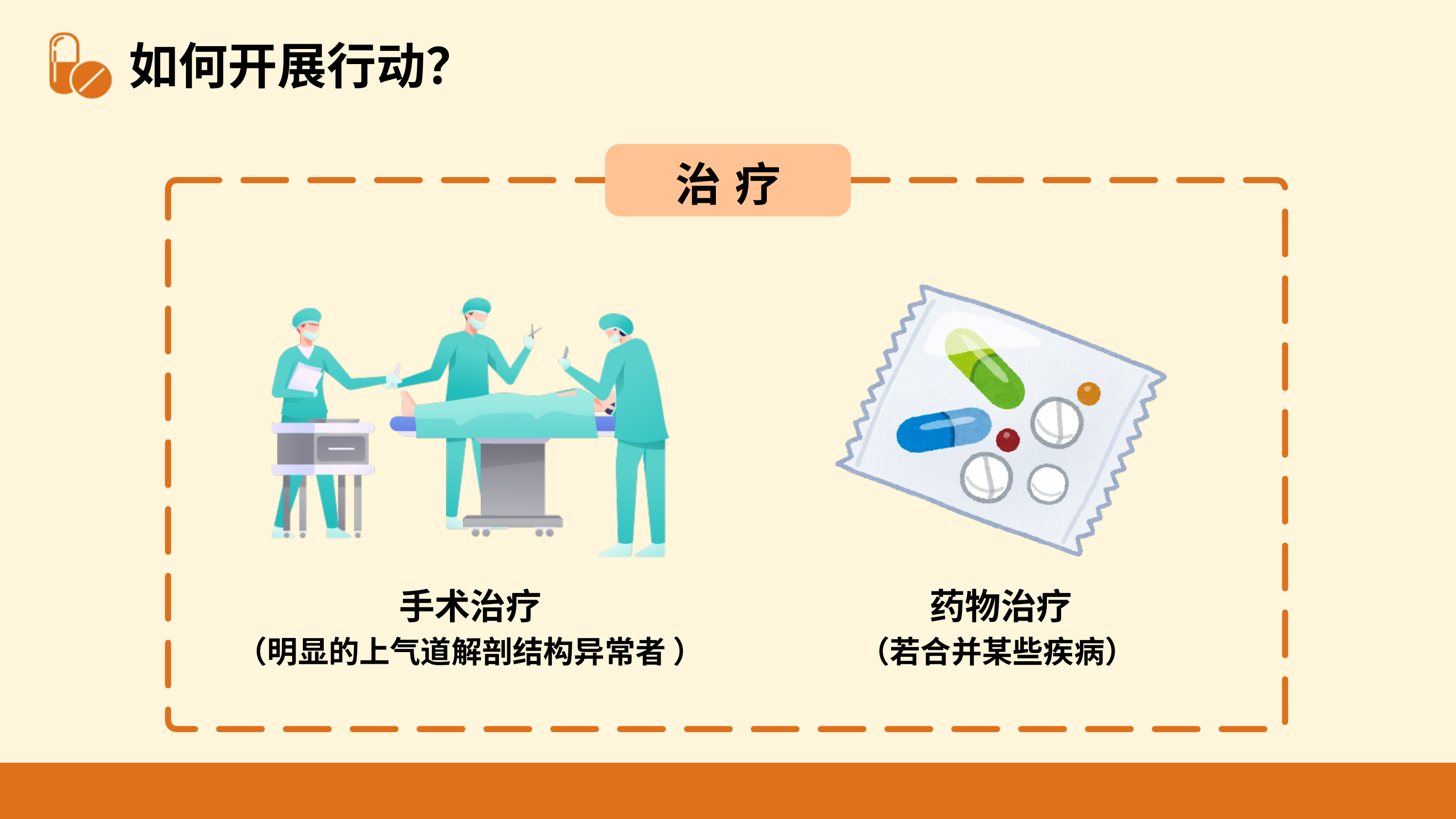

如何开展行动？

治疗

手术治疗
（明显的上气道解剖结构异常者 ）
药物治疗
（若合并某些疾病）